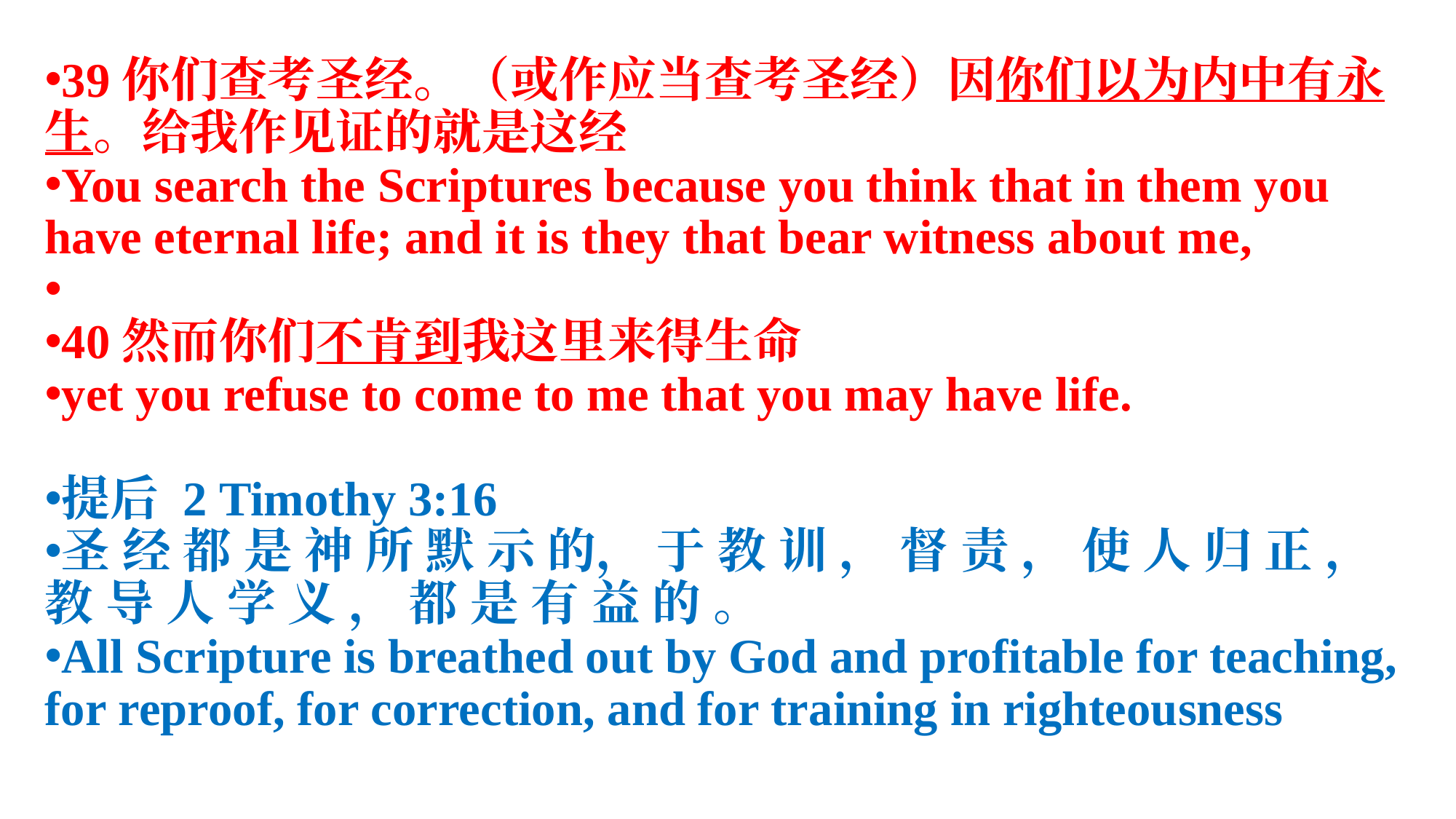

39你们查考圣经。（或作应当查考圣经）因你们以为内中有永生。给我作见证的就是这经
You search the Scriptures because you think that in them you have eternal life; and it is they that bear witness about me,

40然而你们不肯到我这里来得生命
yet you refuse to come to me that you may have life.

提后 2 Timothy 3:16
圣 经 都 是 神 所 默 示 的， 于 教 训 ， 督 责 ， 使 人 归 正 ， 教 导 人 学 义 ， 都 是 有 益 的 。
All Scripture is breathed out by God and profitable for teaching, for reproof, for correction, and for training in righteousness